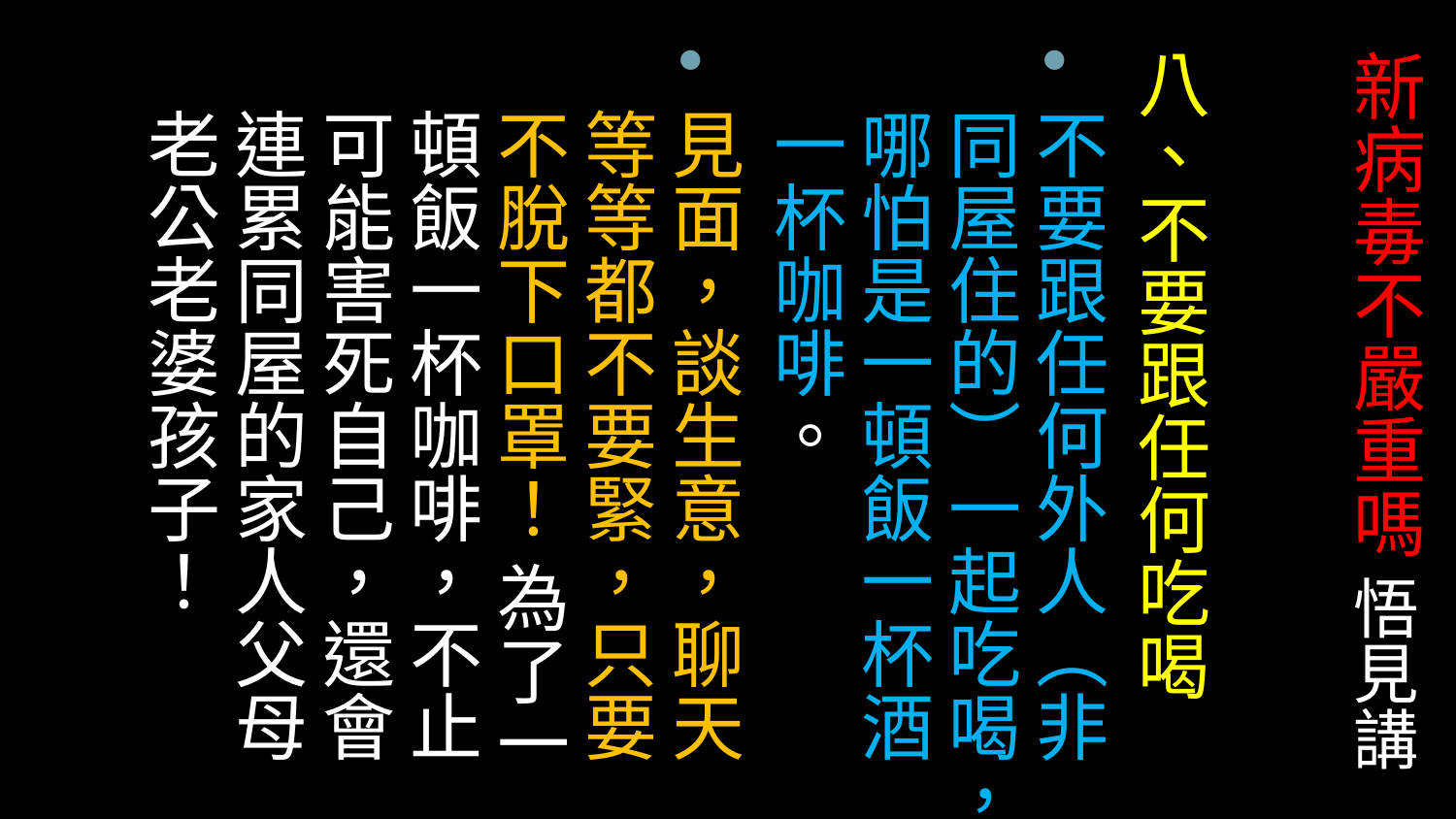

八、不要跟任何吃喝
不要跟任何外人（非同屋住的）一起吃喝，哪怕是一頓飯一杯酒一杯咖啡。
見面，談生意，聊天等等都不要緊，只要不脫下口罩！ 為了一頓飯一杯咖啡，不止可能害死自己，還會連累同屋的家人父母老公老婆孩子！

# 新病毒不嚴重嗎 悟見講